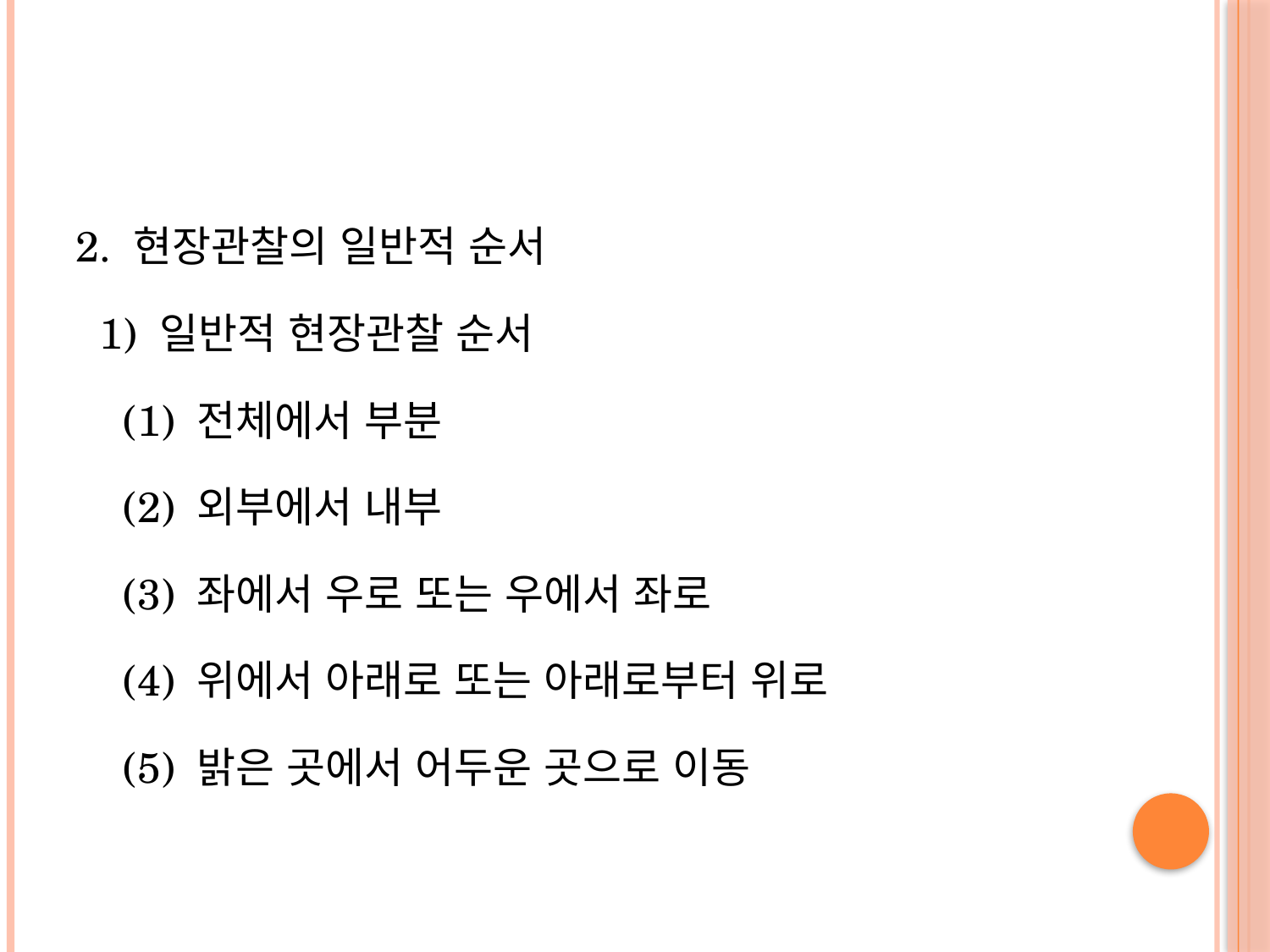

#
2. 현장관찰의 일반적 순서
  1) 일반적 현장관찰 순서
    (1) 전체에서 부분
    (2) 외부에서 내부
    (3) 좌에서 우로 또는 우에서 좌로
    (4) 위에서 아래로 또는 아래로부터 위로
    (5) 밝은 곳에서 어두운 곳으로 이동